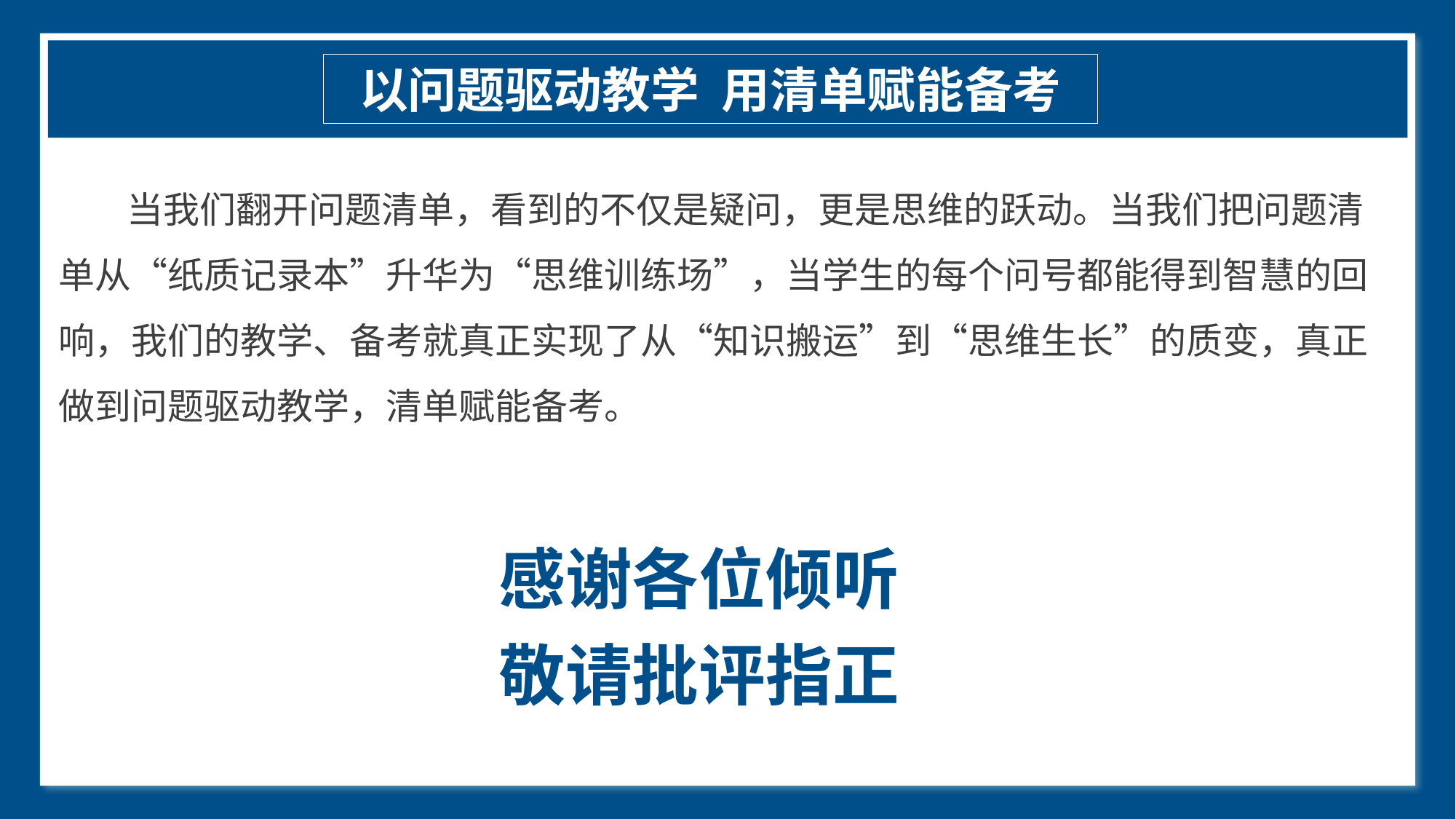

以问题驱动教学  用清单赋能备考
          当我们翻开问题清单，看到的不仅是疑问，更是思维的跃动。当我们把问题清单从“纸质记录本”升华为“思维训练场”，当学生的每个问号都能得到智慧的回响，我们的教学、备考就真正实现了从“知识搬运”到“思维生长”的质变，真正做到问题驱动教学，清单赋能备考。
感谢各位倾听
敬请批评指正